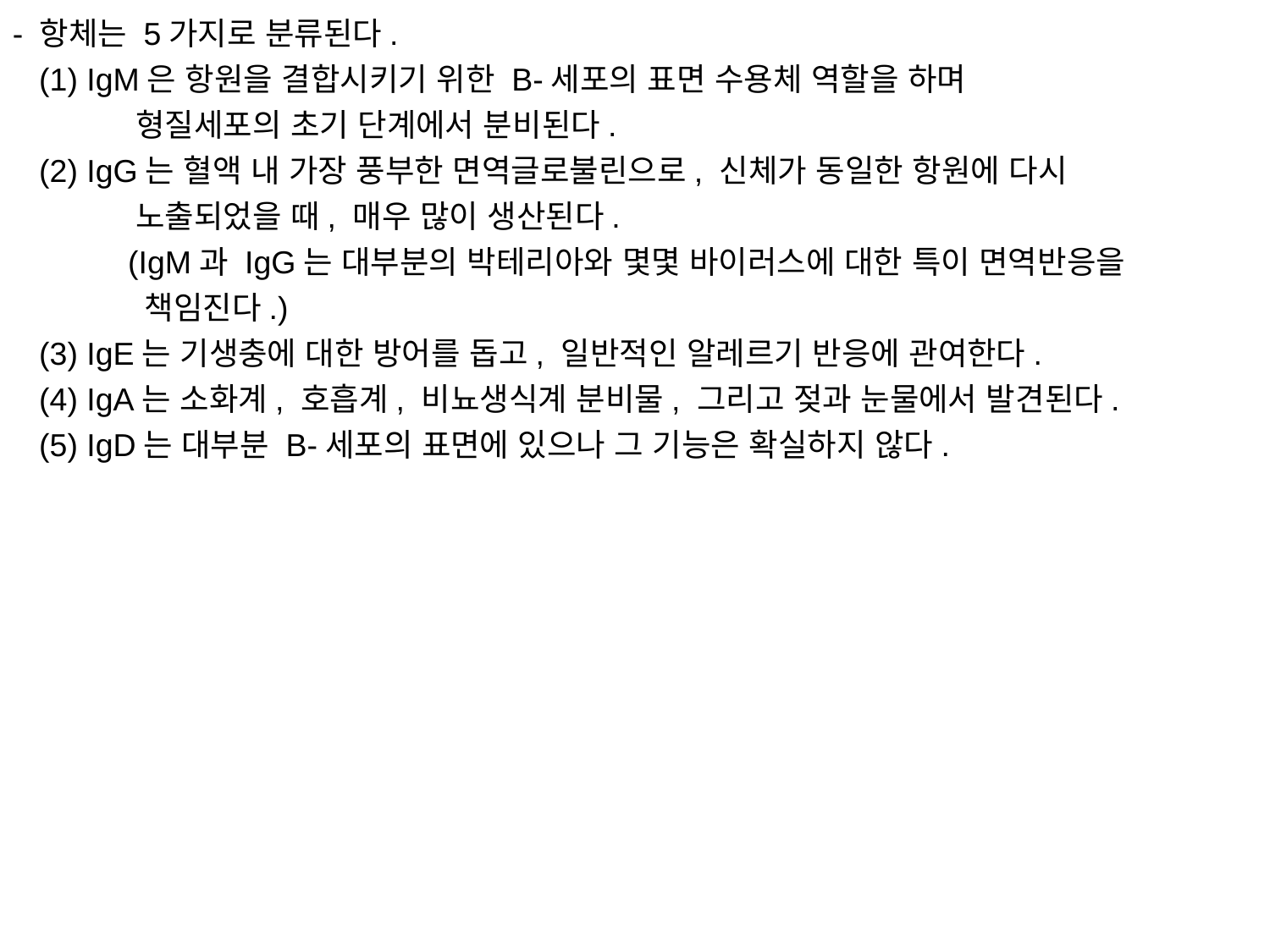

- 항체는 5가지로 분류된다.
   (1) IgM은 항원을 결합시키기 위한 B-세포의 표면 수용체 역할을 하며
             형질세포의 초기 단계에서 분비된다.
   (2) IgG는 혈액 내 가장 풍부한 면역글로불린으로, 신체가 동일한 항원에 다시
             노출되었을 때, 매우 많이 생산된다.
             (IgM과 IgG는 대부분의 박테리아와 몇몇 바이러스에 대한 특이 면역반응을
              책임진다.)
   (3) IgE는 기생충에 대한 방어를 돕고, 일반적인 알레르기 반응에 관여한다.
   (4) IgA는 소화계, 호흡계, 비뇨생식계 분비물, 그리고 젖과 눈물에서 발견된다.
   (5) IgD는 대부분 B-세포의 표면에 있으나 그 기능은 확실하지 않다.